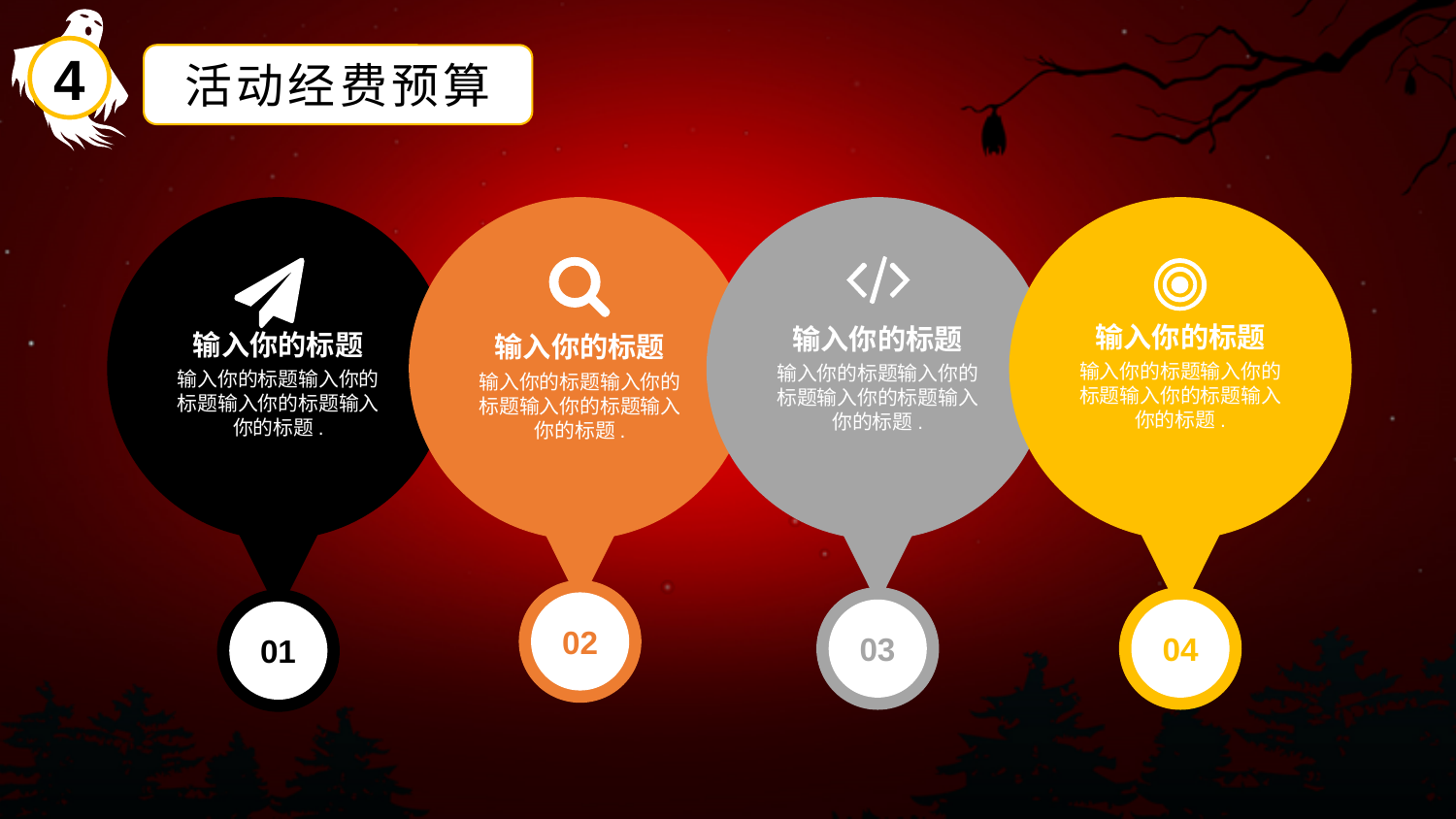

4
活动经费预算

输入你的标题
输入你的标题输入你的标题输入你的标题输入你的标题.
输入你的标题
输入你的标题输入你的标题输入你的标题输入你的标题.
输入你的标题
输入你的标题输入你的标题输入你的标题输入你的标题.
输入你的标题
输入你的标题输入你的标题输入你的标题输入你的标题.

02

03

04

01